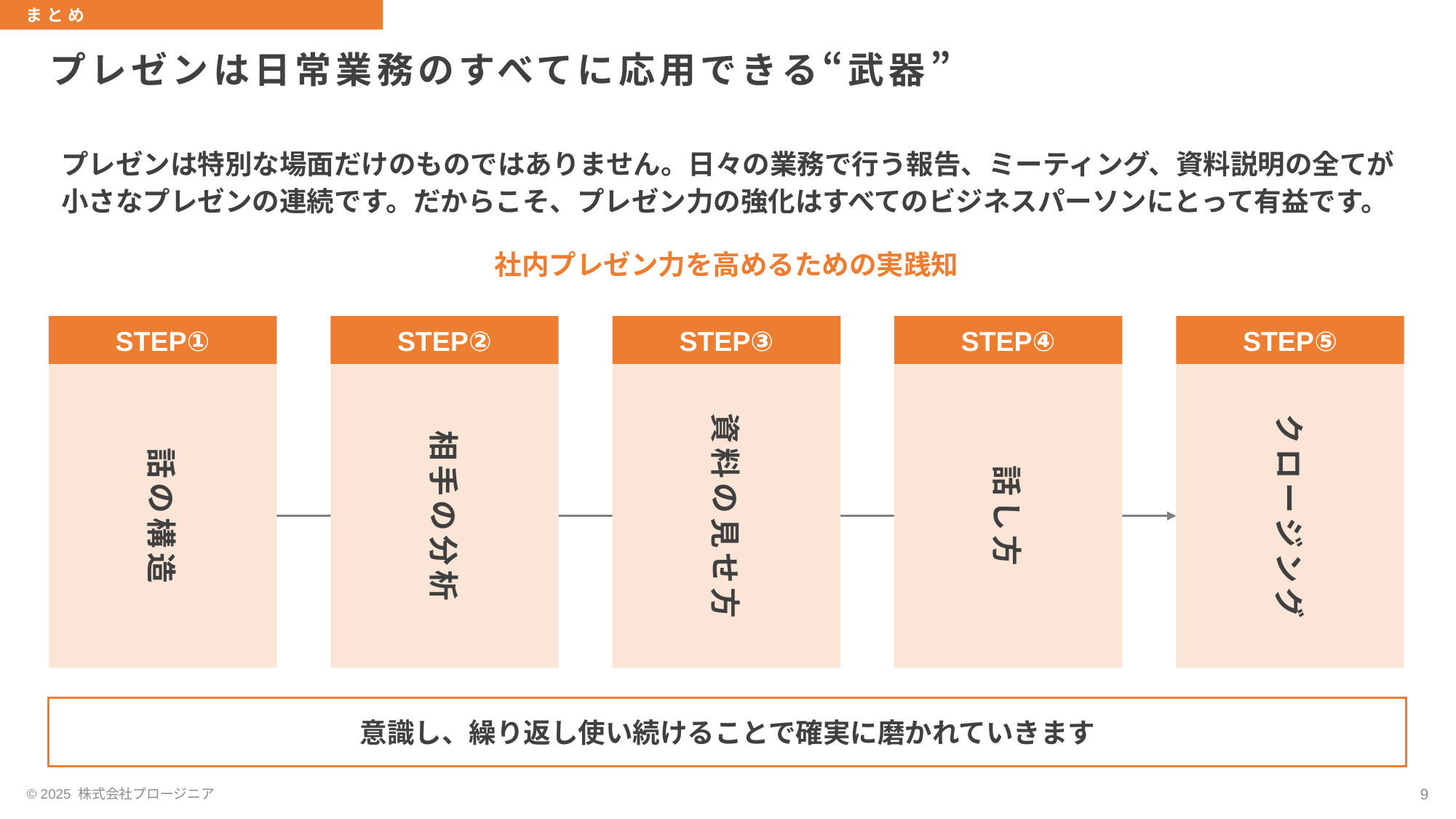

まとめ
# プレゼンは日常業務のすべてに応用できる“武器”
プレゼンは特別な場面だけのものではありません。日々の業務で行う報告、ミーティング、資料説明の全てが
小さなプレゼンの連続です。だからこそ、プレゼン力の強化はすべてのビジネスパーソンにとって有益です。
社内プレゼン力を高めるための実践知
STEP①
STEP②
STEP③
STEP④
STEP⑤
話の構造
相手の分析
資料の見せ方
話し方
クロージング
意識し、繰り返し使い続けることで確実に磨かれていきます
9
© 2025 株式会社プロージニア